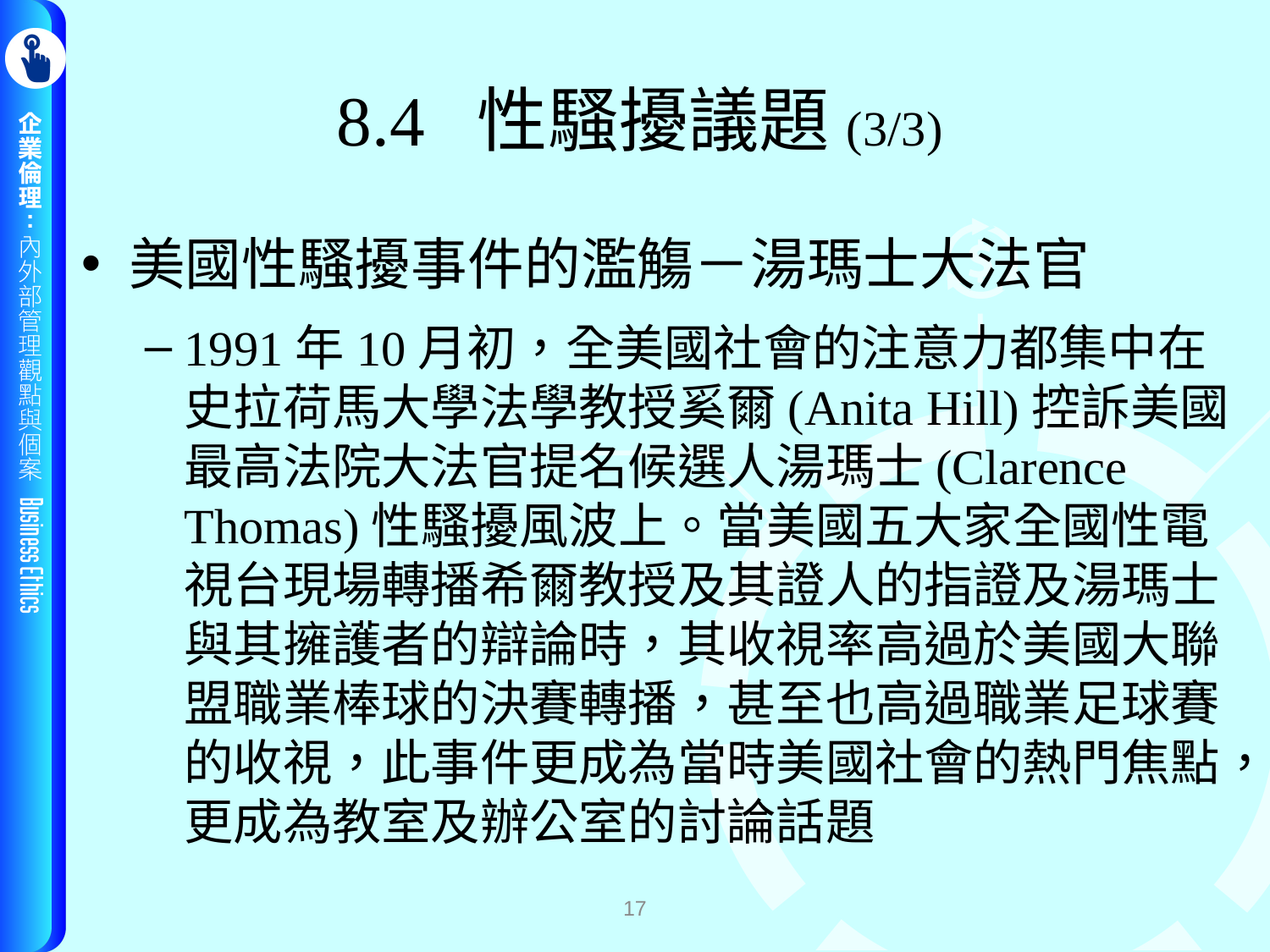

# 8.4  性騷擾議題(3/3)
美國性騷擾事件的濫觴－湯瑪士大法官
1991年10月初，全美國社會的注意力都集中在史拉荷馬大學法學教授奚爾(Anita Hill)控訴美國最高法院大法官提名候選人湯瑪士(Clarence Thomas)性騷擾風波上。當美國五大家全國性電視台現場轉播希爾教授及其證人的指證及湯瑪士與其擁護者的辯論時，其收視率高過於美國大聯盟職業棒球的決賽轉播，甚至也高過職業足球賽的收視，此事件更成為當時美國社會的熱門焦點，更成為教室及辦公室的討論話題
17